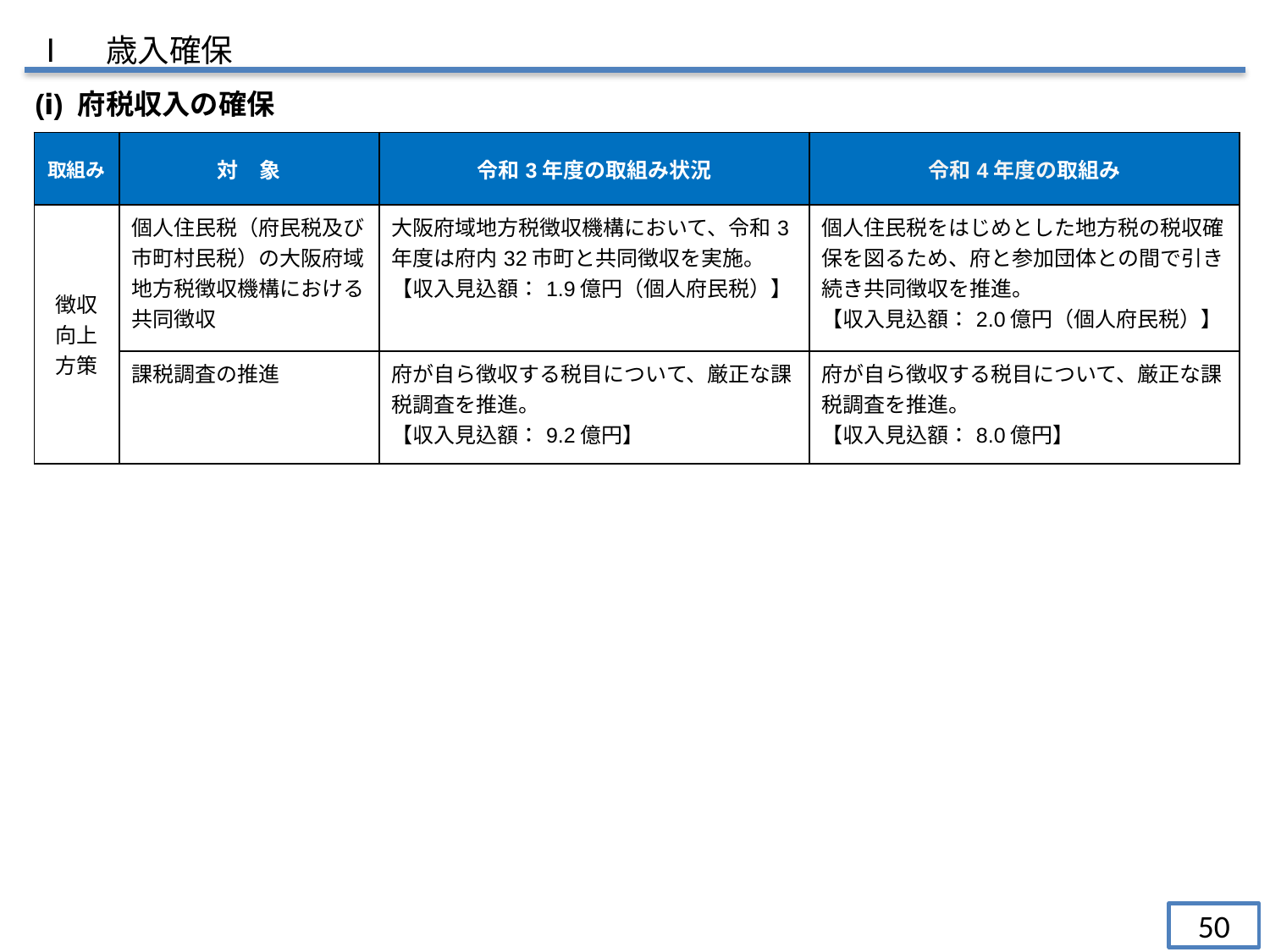

Ⅰ　歳入確保
(ⅰ) 府税収入の確保
| 取組み | 対　象 | 令和3年度の取組み状況 | 令和4年度の取組み |
| --- | --- | --- | --- |
| 徴収向上方策 | 個人住民税（府民税及び市町村民税）の大阪府域地方税徴収機構における共同徴収 | 大阪府域地方税徴収機構において、令和3年度は府内32市町と共同徴収を実施。 【収入見込額：1.9億円（個人府民税）】 | 個人住民税をはじめとした地方税の税収確保を図るため、府と参加団体との間で引き続き共同徴収を推進。 【収入見込額：2.0億円（個人府民税）】 |
|  | 課税調査の推進 | 府が自ら徴収する税目について、厳正な課税調査を推進。 【収入見込額：9.2億円】 | 府が自ら徴収する税目について、厳正な課税調査を推進。 【収入見込額：8.0億円】 |
50